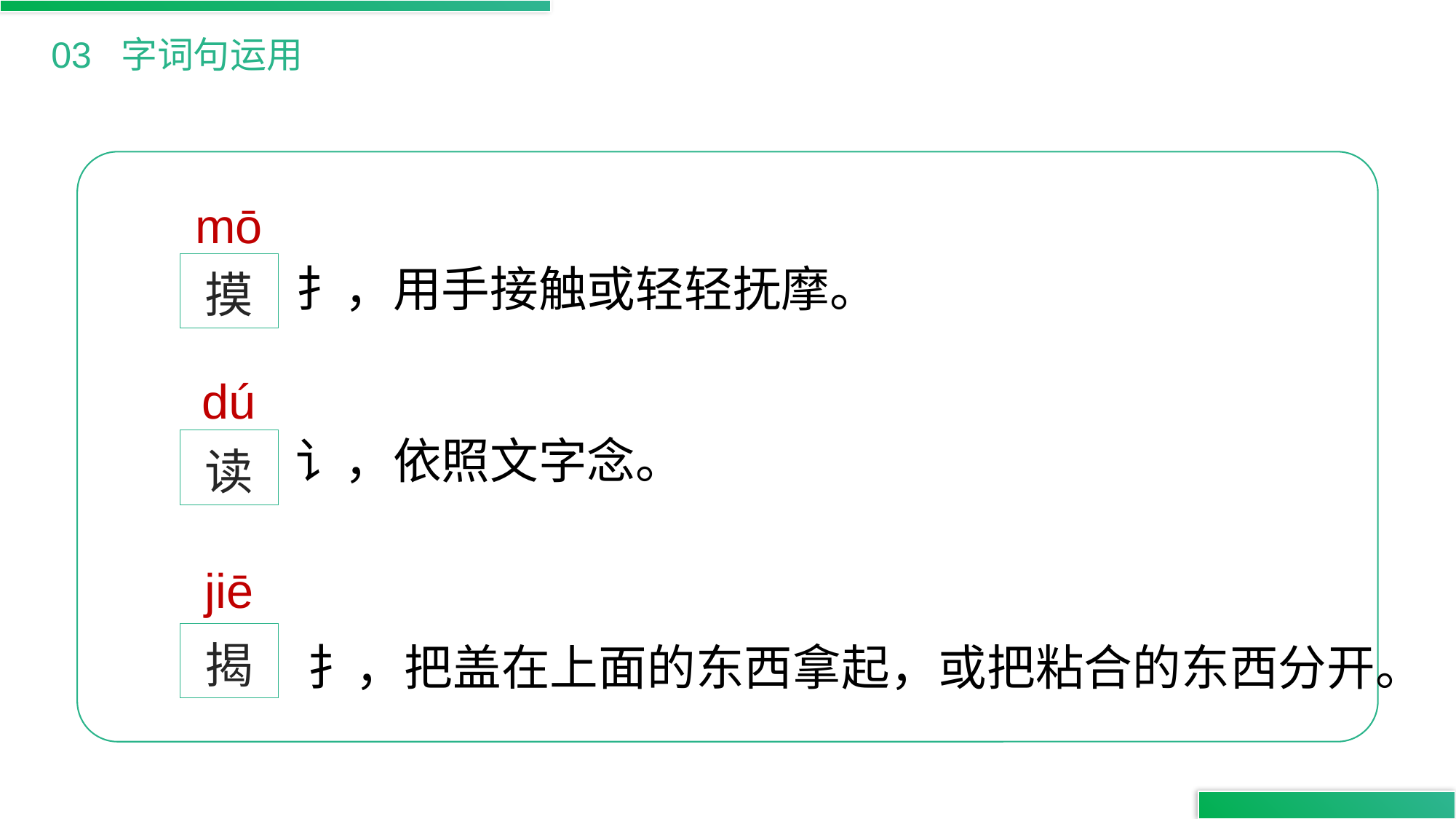

03  字词句运用
mō
扌，用手接触或轻轻抚摩。
摸
dú
讠，依照文字念。
读
jiē
揭
扌，把盖在上面的东西拿起，或把粘合的东西分开。